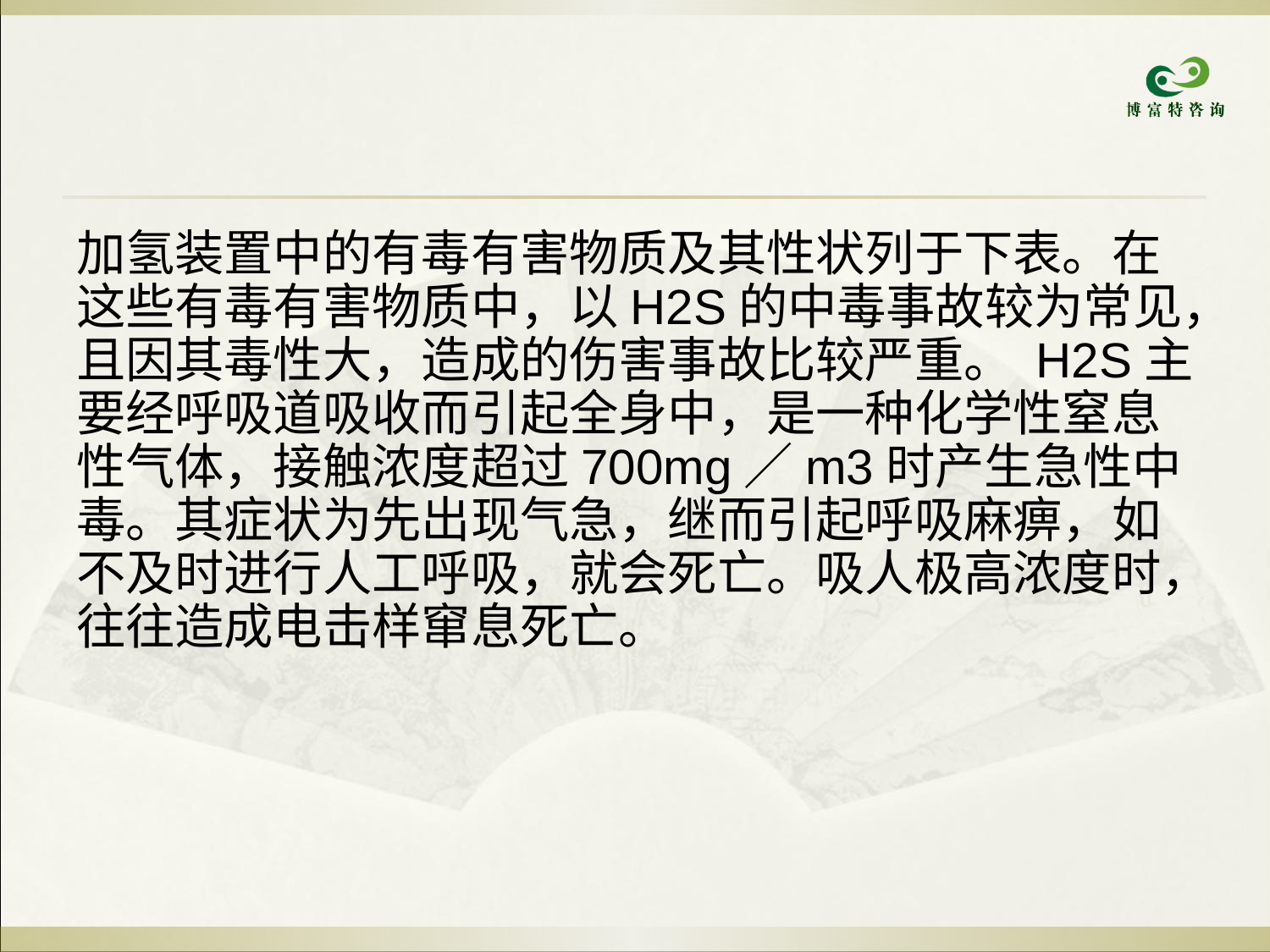

加氢装置中的有毒有害物质及其性状列于下表。在这些有毒有害物质中，以H2S的中毒事故较为常见，且因其毒性大，造成的伤害事故比较严重。 H2S主要经呼吸道吸收而引起全身中，是一种化学性窒息性气体，接触浓度超过700mg／m3时产生急性中毒。其症状为先出现气急，继而引起呼吸麻痹，如不及时进行人工呼吸，就会死亡。吸人极高浓度时，往往造成电击样窜息死亡。